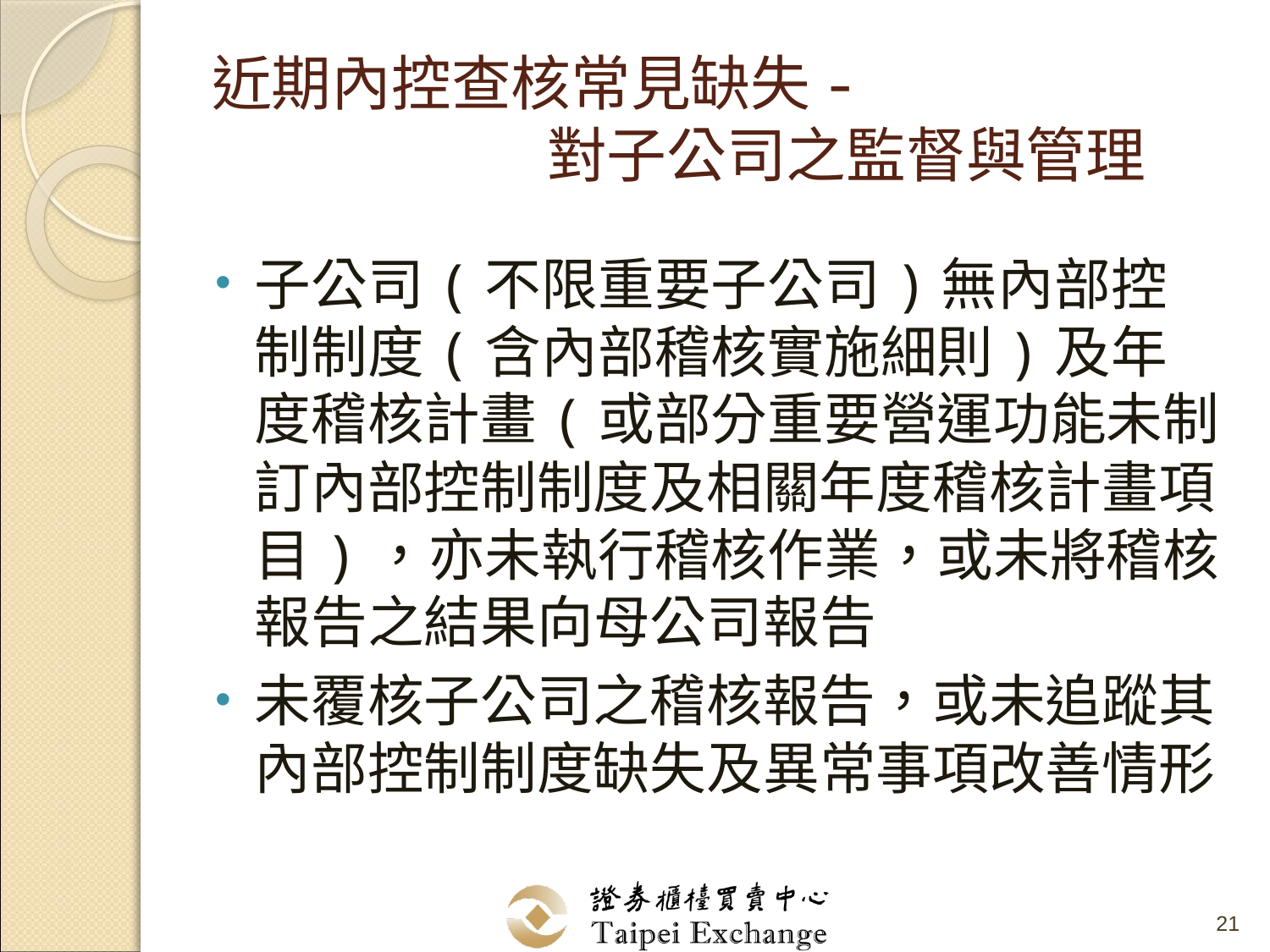

# 近期內控查核常見缺失- 對子公司之監督與管理
子公司(不限重要子公司)無內部控制制度(含內部稽核實施細則)及年度稽核計畫(或部分重要營運功能未制訂內部控制制度及相關年度稽核計畫項目)，亦未執行稽核作業，或未將稽核報告之結果向母公司報告
未覆核子公司之稽核報告，或未追蹤其內部控制制度缺失及異常事項改善情形

21